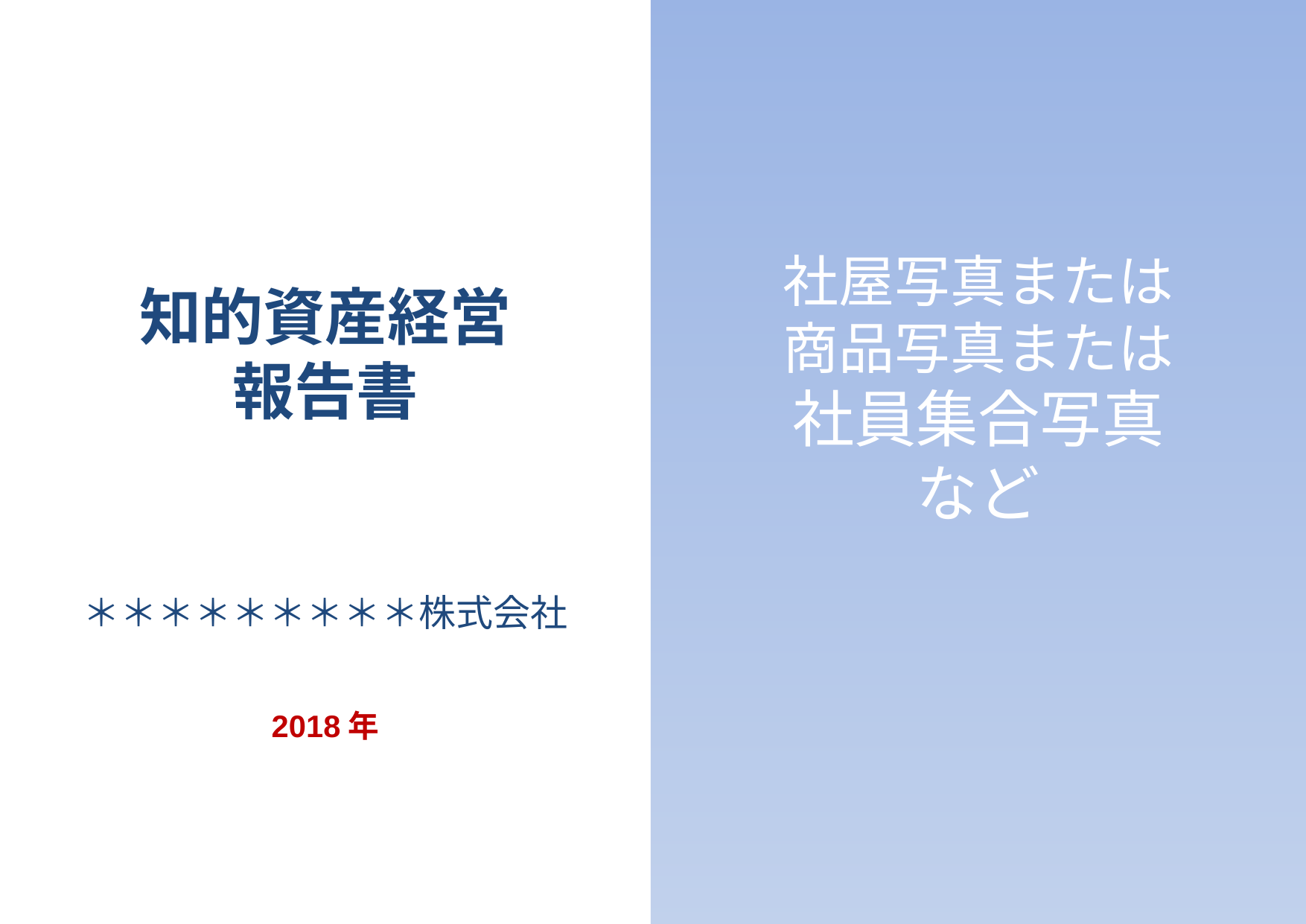

社屋写真または
商品写真または
社員集合写真
など

# 知的資産経営 報告書
＊＊＊＊＊＊＊＊＊株式会社
2018年